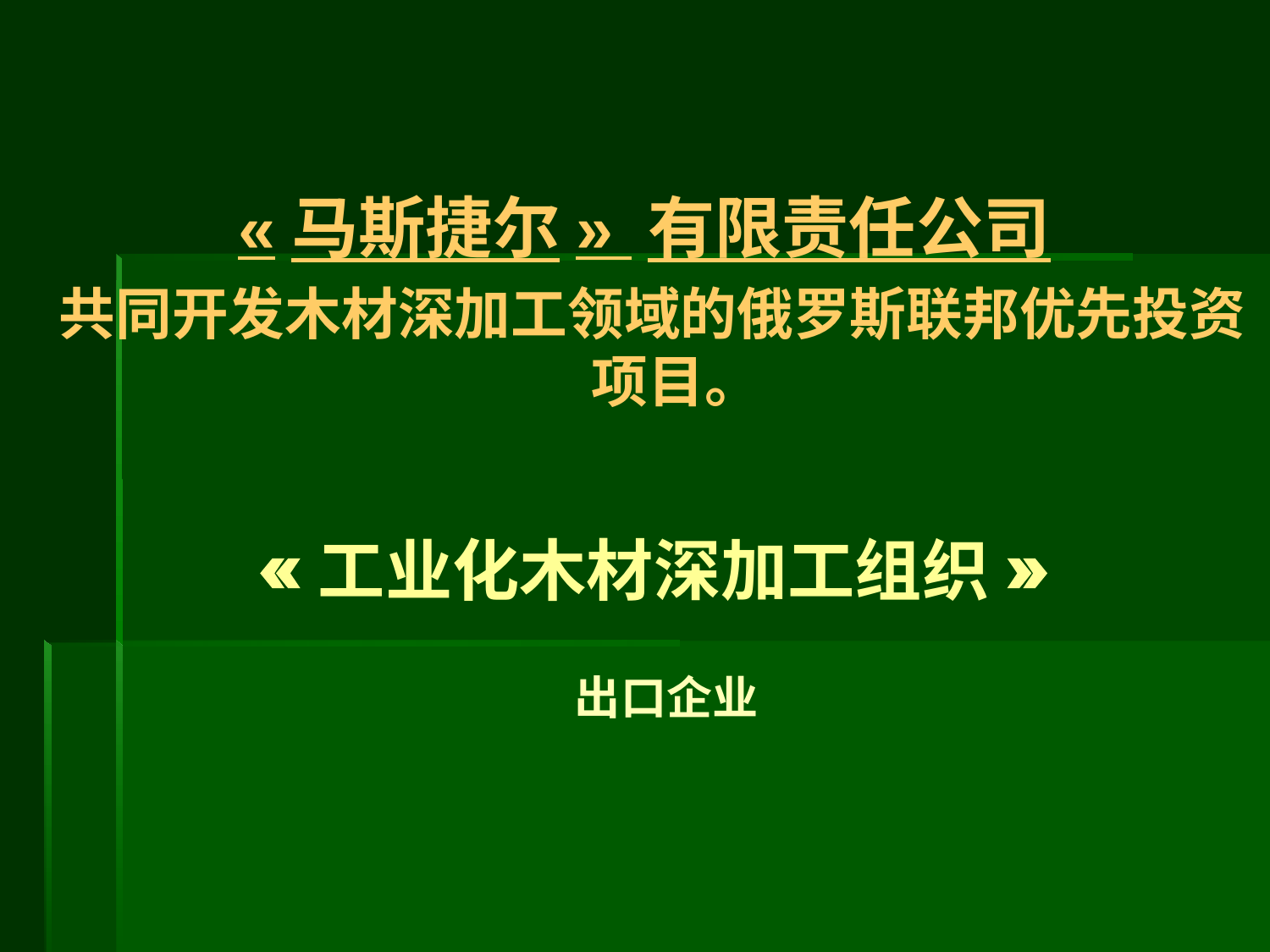

«马斯捷尔» 有限责任公司
共同开发木材深加工领域的俄罗斯联邦优先投资项目。

«工业化木材深加工组织»
 出口企业